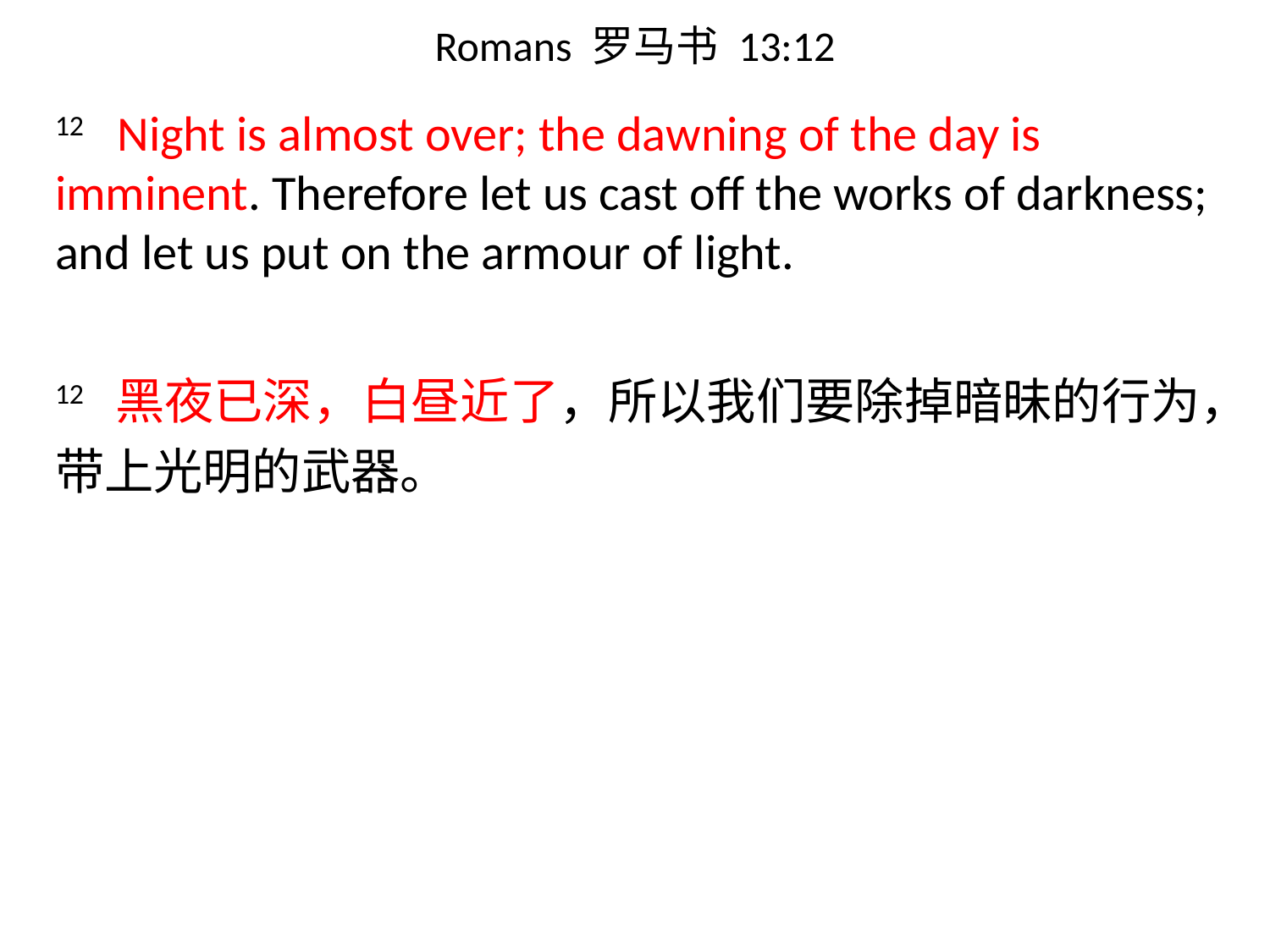

# Romans 罗马书 13:12
12   Night is almost over; the dawning of the day is imminent. Therefore let us cast off the works of darkness; and let us put on the armour of light.

12   黑夜已深，白昼近了，所以我们要除掉暗昧的行为，带上光明的武器。